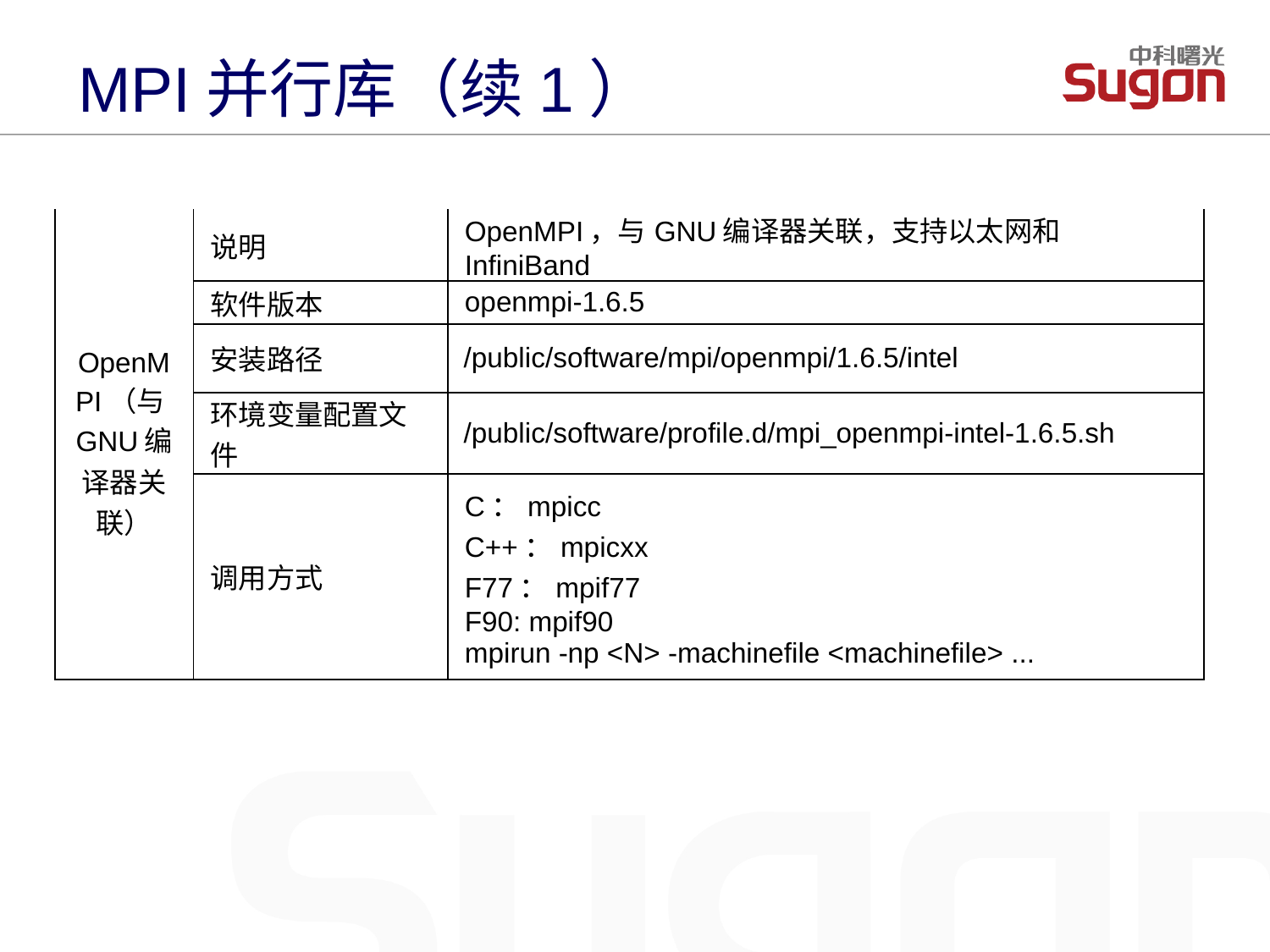

MPI并行库（续1）
| OpenMPI（与GNU编译器关联） | 说明 | OpenMPI，与GNU编译器关联，支持以太网和InfiniBand |
| --- | --- | --- |
|  | 软件版本 | openmpi-1.6.5 |
|  | 安装路径 | /public/software/mpi/openmpi/1.6.5/intel |
|  | 环境变量配置文件 | /public/software/profile.d/mpi\_openmpi-intel-1.6.5.sh |
|  | 调用方式 | C：mpicc C++：mpicxx F77：mpif77 F90: mpif90 mpirun -np <N> -machinefile <machinefile> ... |